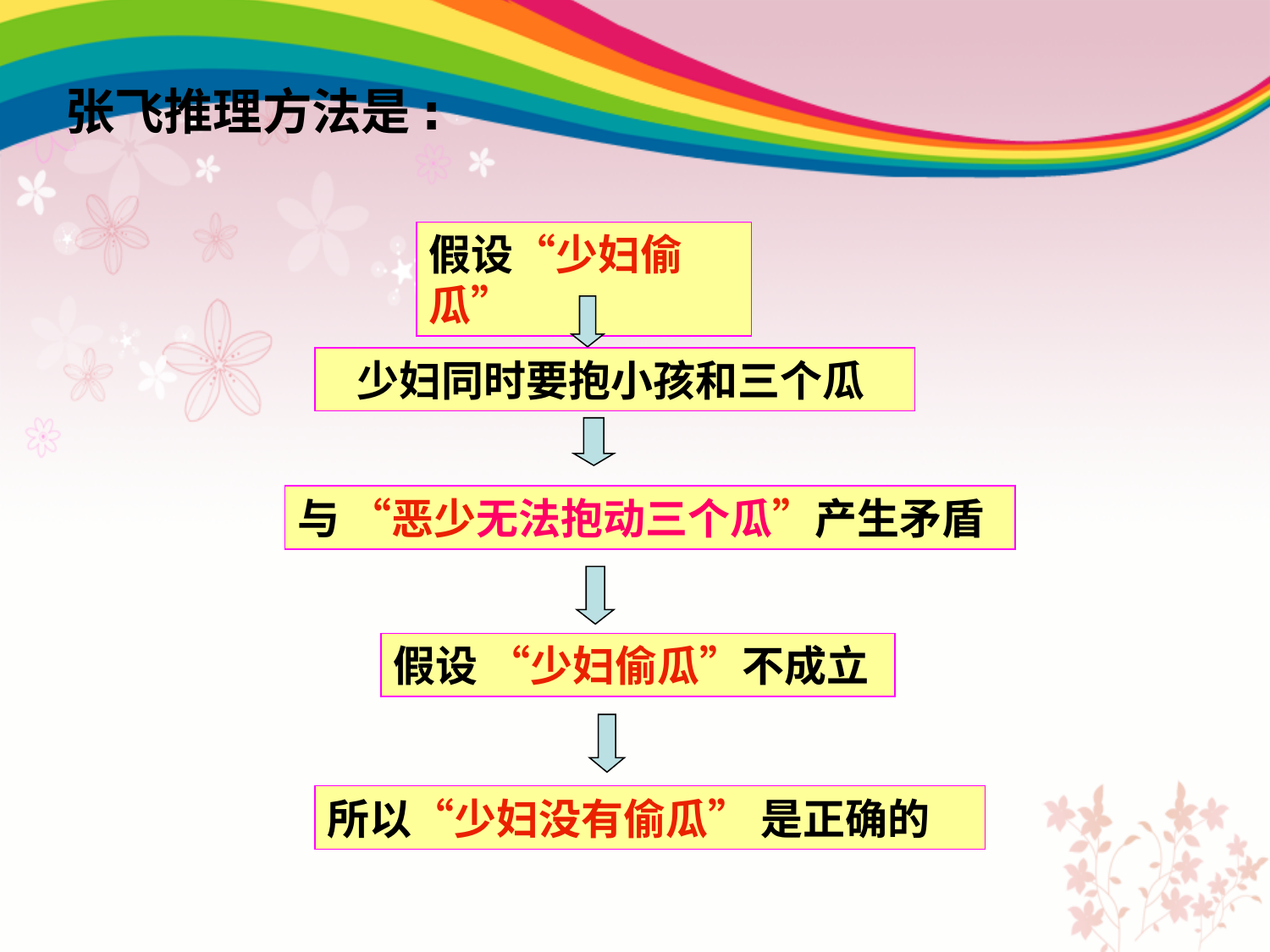

张飞推理方法是:
假设“少妇偷瓜”

  少妇同时要抱小孩和三个瓜

与 “恶少无法抱动三个瓜”产生矛盾

假设 “少妇偷瓜”不成立

所以“少妇没有偷瓜” 是正确的